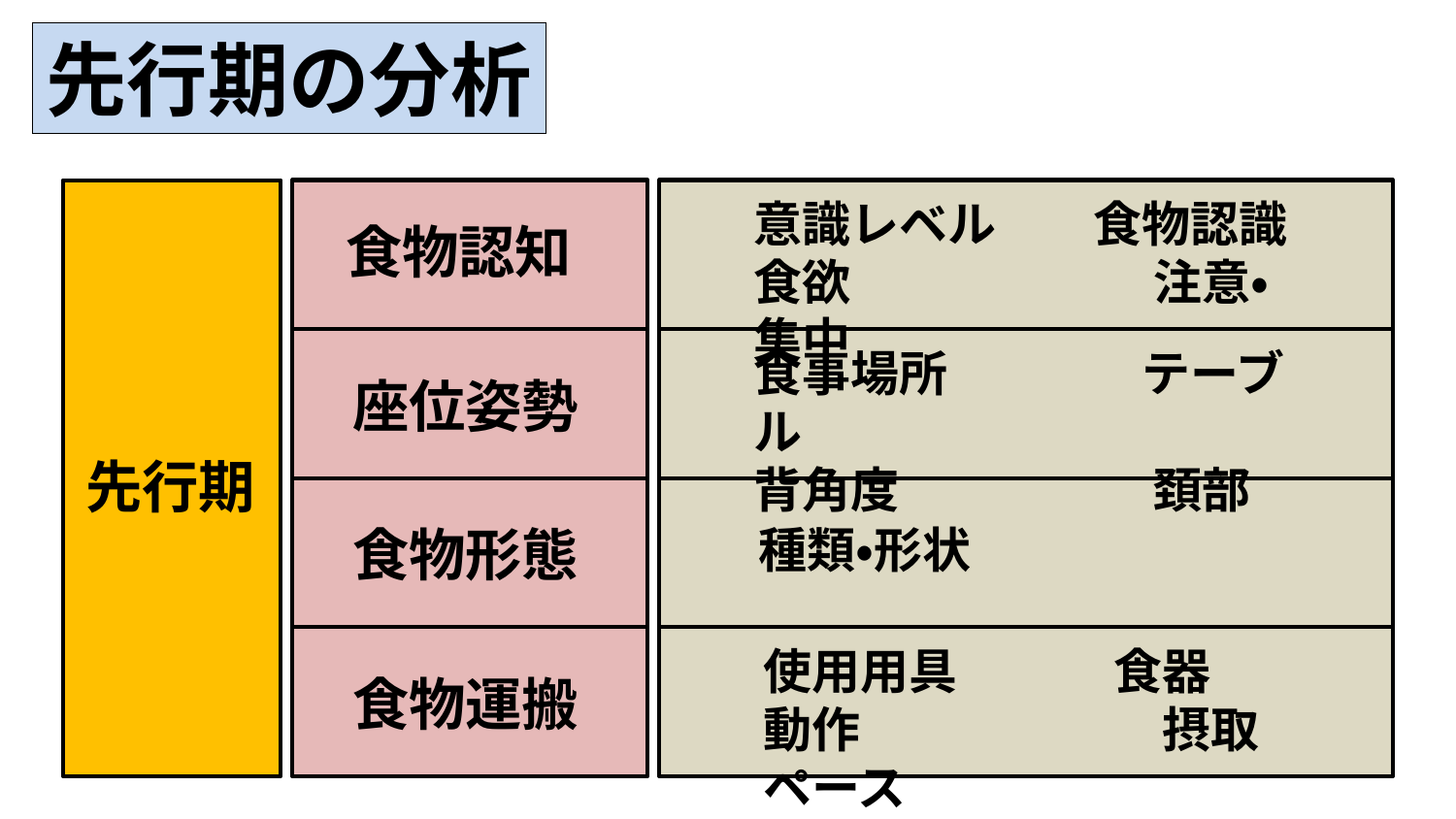

先行期の分析

意識レベル　　食物認識
食欲　　　　　　 注意・集中
食物認知

食事場所　　　　テーブル
背角度　　　　　 頚部
座位姿勢
先行期

食物形態
種類・形状

使用用具　　　 食器
動作　　　　　　 摂取ペース
食物運搬